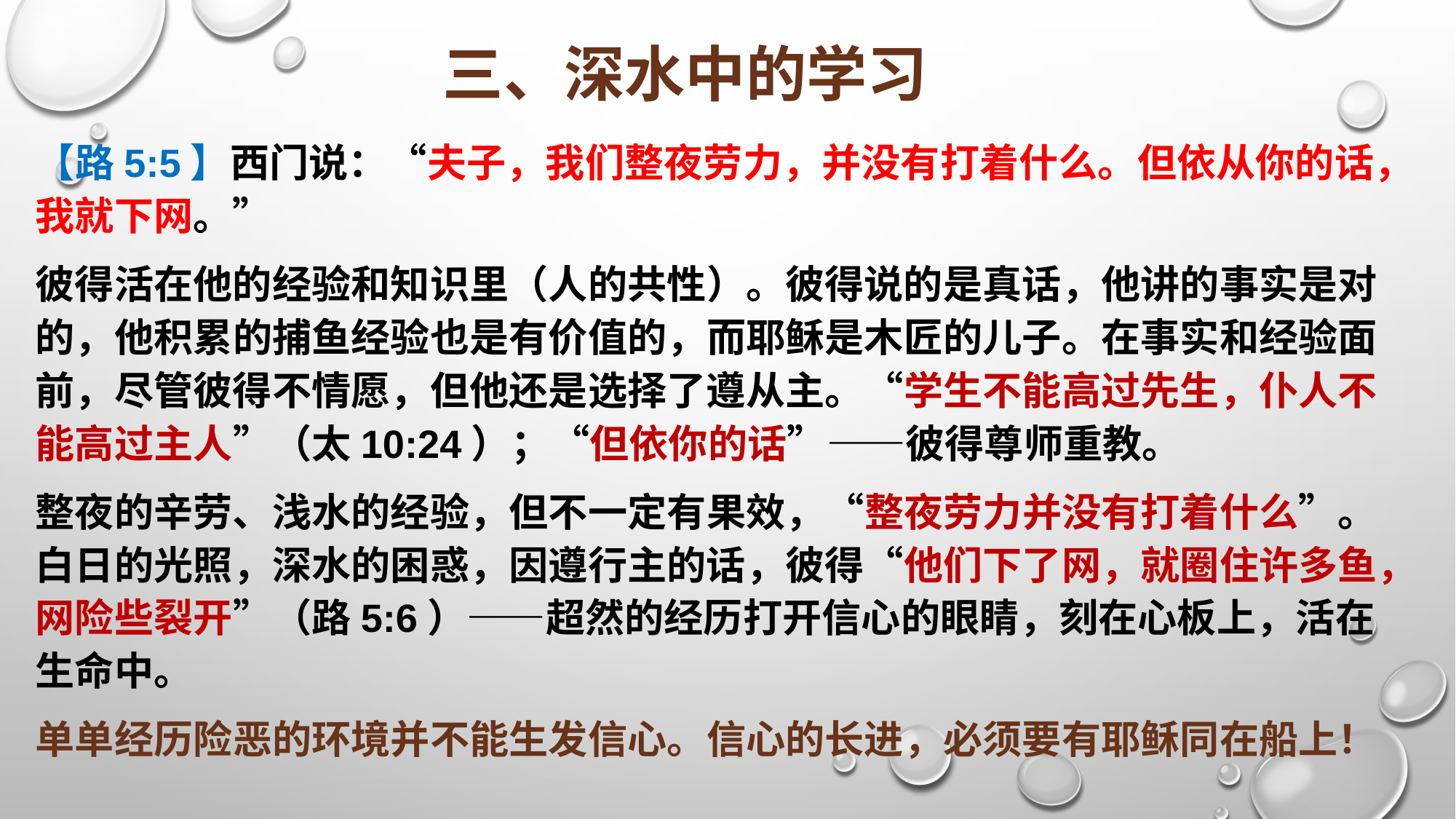

# 三、深水中的学习
【路5:5】西门说：“夫子，我们整夜劳力，并没有打着什么。但依从你的话，我就下网。”
彼得活在他的经验和知识里（人的共性）。彼得说的是真话，他讲的事实是对的，他积累的捕鱼经验也是有价值的，而耶稣是木匠的儿子。在事实和经验面前，尽管彼得不情愿，但他还是选择了遵从主。“学生不能高过先生，仆人不能高过主人”（太10:24）；“但依你的话”——彼得尊师重教。
整夜的辛劳、浅水的经验，但不一定有果效，“整夜劳力并没有打着什么”。白日的光照，深水的困惑，因遵行主的话，彼得“他们下了网，就圈住许多鱼，网险些裂开”（路5:6）——超然的经历打开信心的眼睛，刻在心板上，活在生命中。
单单经历险恶的环境并不能生发信心。信心的长进，必须要有耶稣同在船上！